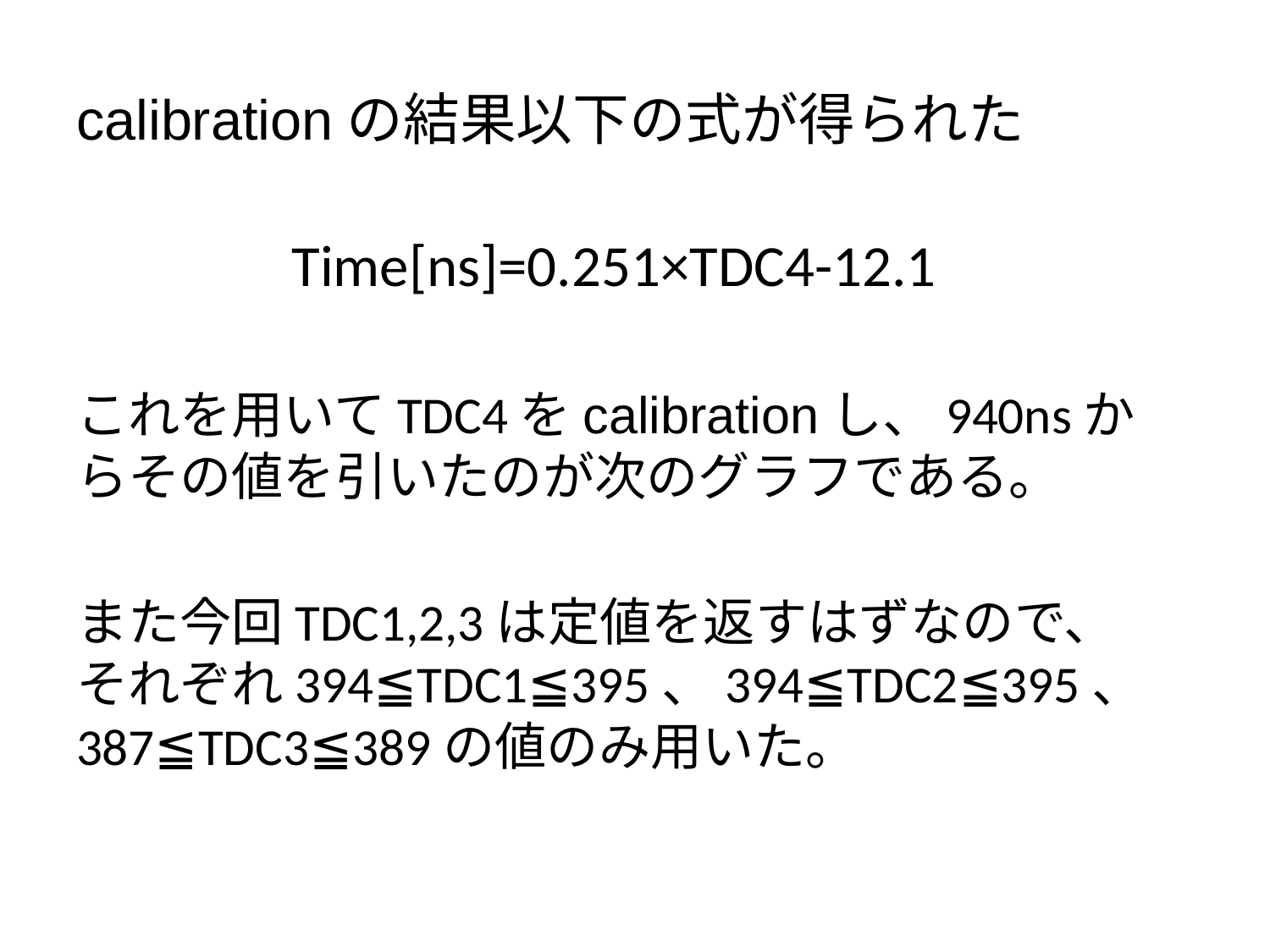

# calibrationの結果以下の式が得られた
Time[ns]=0.251×TDC4-12.1

これを用いてTDC4をcalibrationし、940nsからその値を引いたのが次のグラフである。

また今回TDC1,2,3は定値を返すはずなので、それぞれ394≦TDC1≦395、394≦TDC2≦395、387≦TDC3≦389の値のみ用いた。